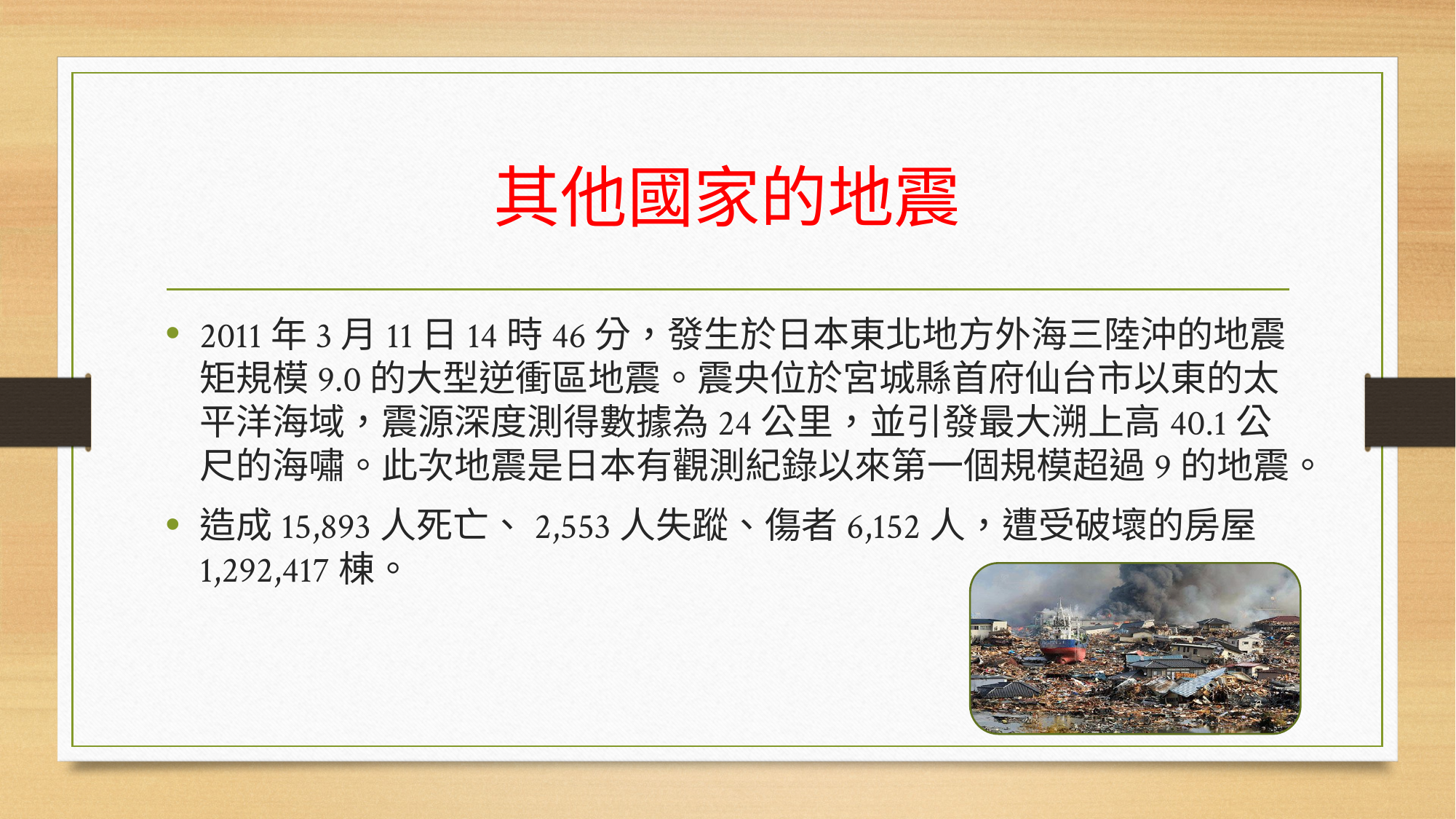

# 其他國家的地震
2011年3月11日14時46分，發生於日本東北地方外海三陸沖的地震矩規模9.0的大型逆衝區地震。震央位於宮城縣首府仙台市以東的太平洋海域，震源深度測得數據為24公里，並引發最大溯上高40.1公尺的海嘯。此次地震是日本有觀測紀錄以來第一個規模超過9的地震。
造成15,893人死亡、2,553人失蹤、傷者6,152人，遭受破壞的房屋1,292,417棟。